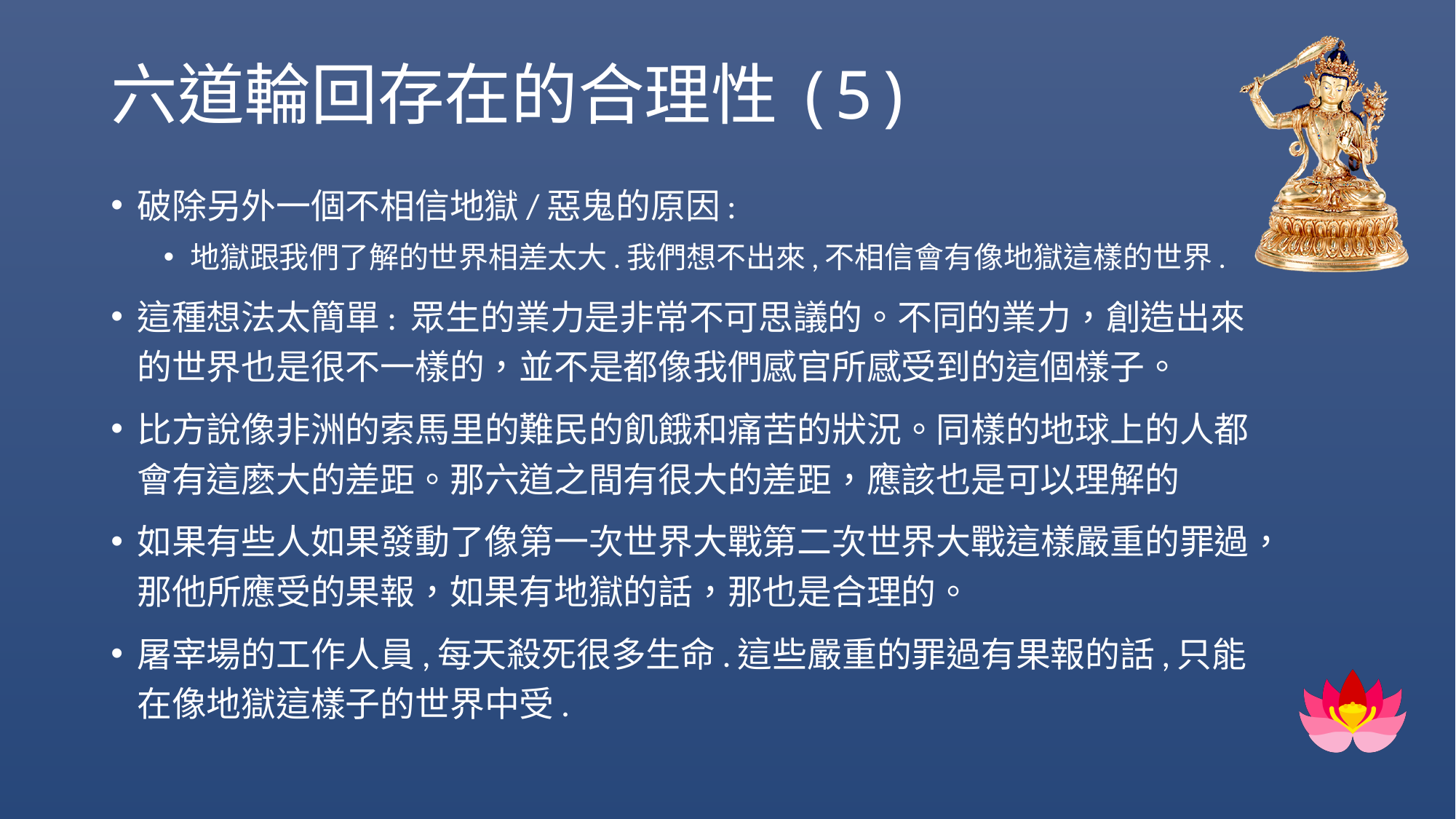

# 六道輪回存在的合理性(5)
破除另外一個不相信地獄/惡鬼的原因:
地獄跟我們了解的世界相差太大.我們想不出來,不相信會有像地獄這樣的世界.
這種想法太簡單: 眾生的業力是非常不可思議的。不同的業力，創造出來的世界也是很不一樣的，並不是都像我們感官所感受到的這個樣子。
比方說像非洲的索馬里的難民的飢餓和痛苦的狀況。同樣的地球上的人都會有這麽大的差距。那六道之間有很大的差距，應該也是可以理解的
如果有些人如果發動了像第一次世界大戰第二次世界大戰這樣嚴重的罪過，那他所應受的果報，如果有地獄的話，那也是合理的。
屠宰場的工作人員,每天殺死很多生命.這些嚴重的罪過有果報的話,只能在像地獄這樣子的世界中受.